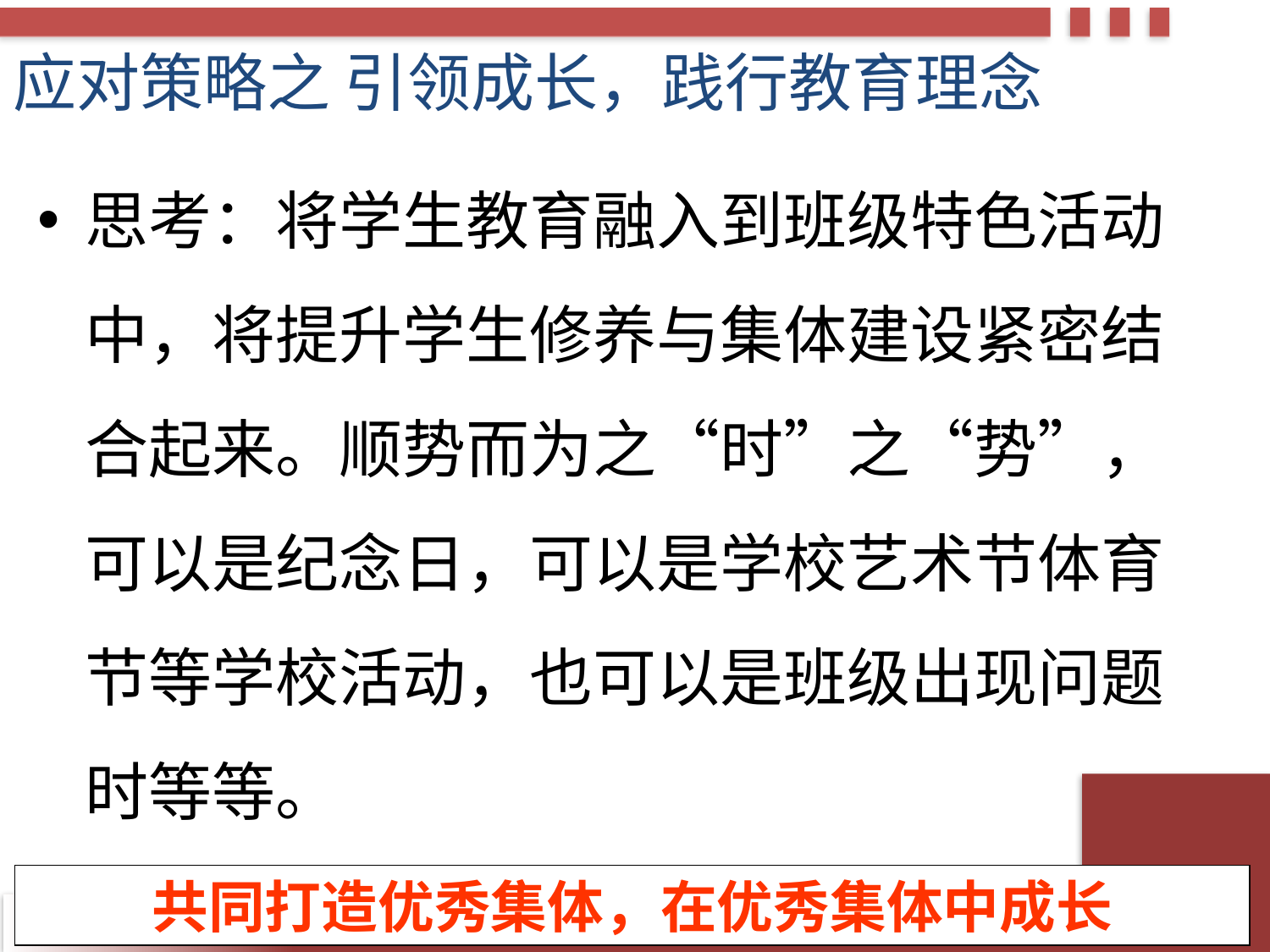

# 应对策略之 引领成长，践行教育理念
思考：将学生教育融入到班级特色活动中，将提升学生修养与集体建设紧密结合起来。顺势而为之“时”之“势”，可以是纪念日，可以是学校艺术节体育节等学校活动，也可以是班级出现问题时等等。
共同打造优秀集体，在优秀集体中成长